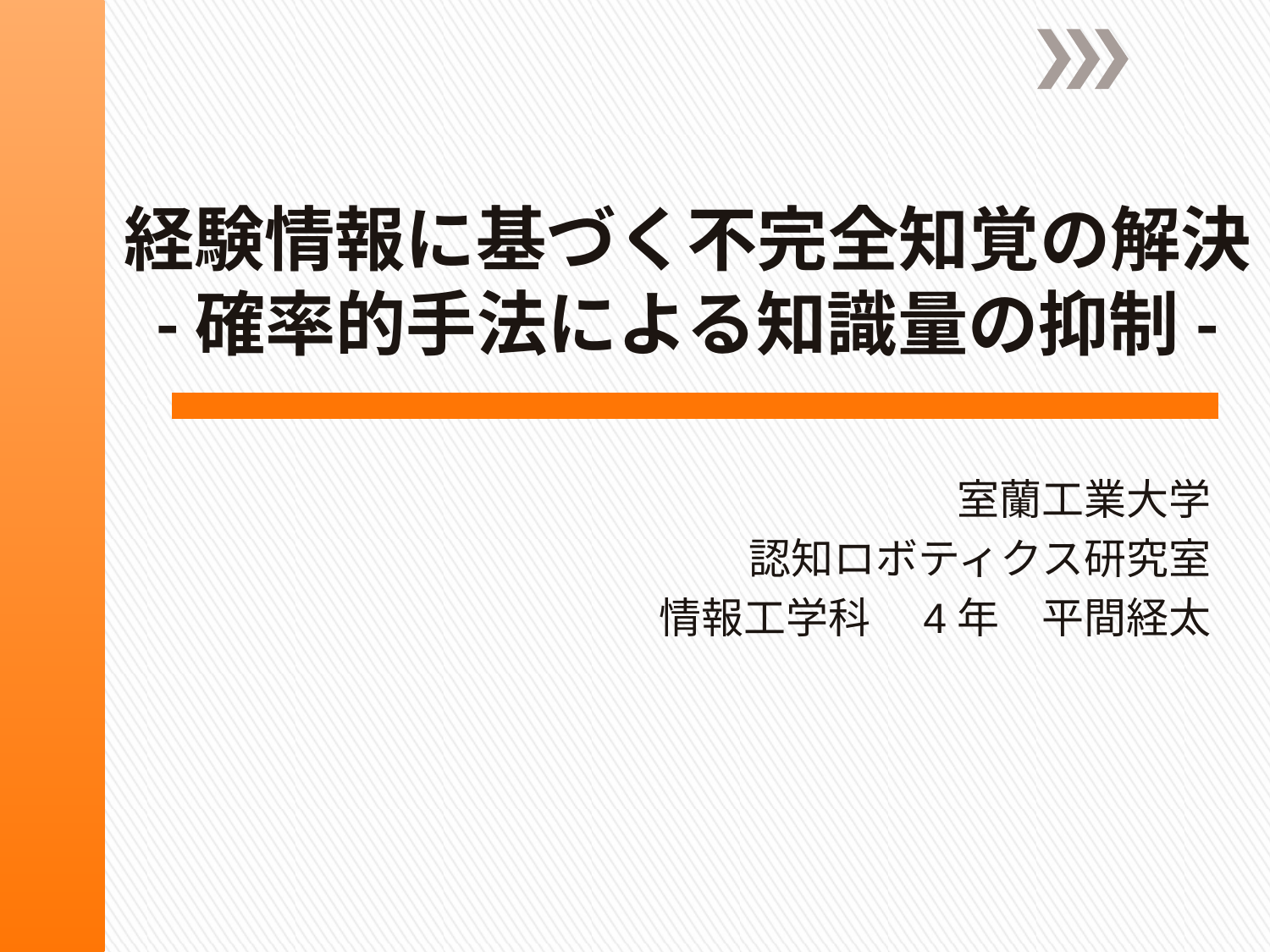

# 経験情報に基づく不完全知覚の解決 -確率的手法による知識量の抑制-
室蘭工業大学
認知ロボティクス研究室
情報工学科　4年　平間経太